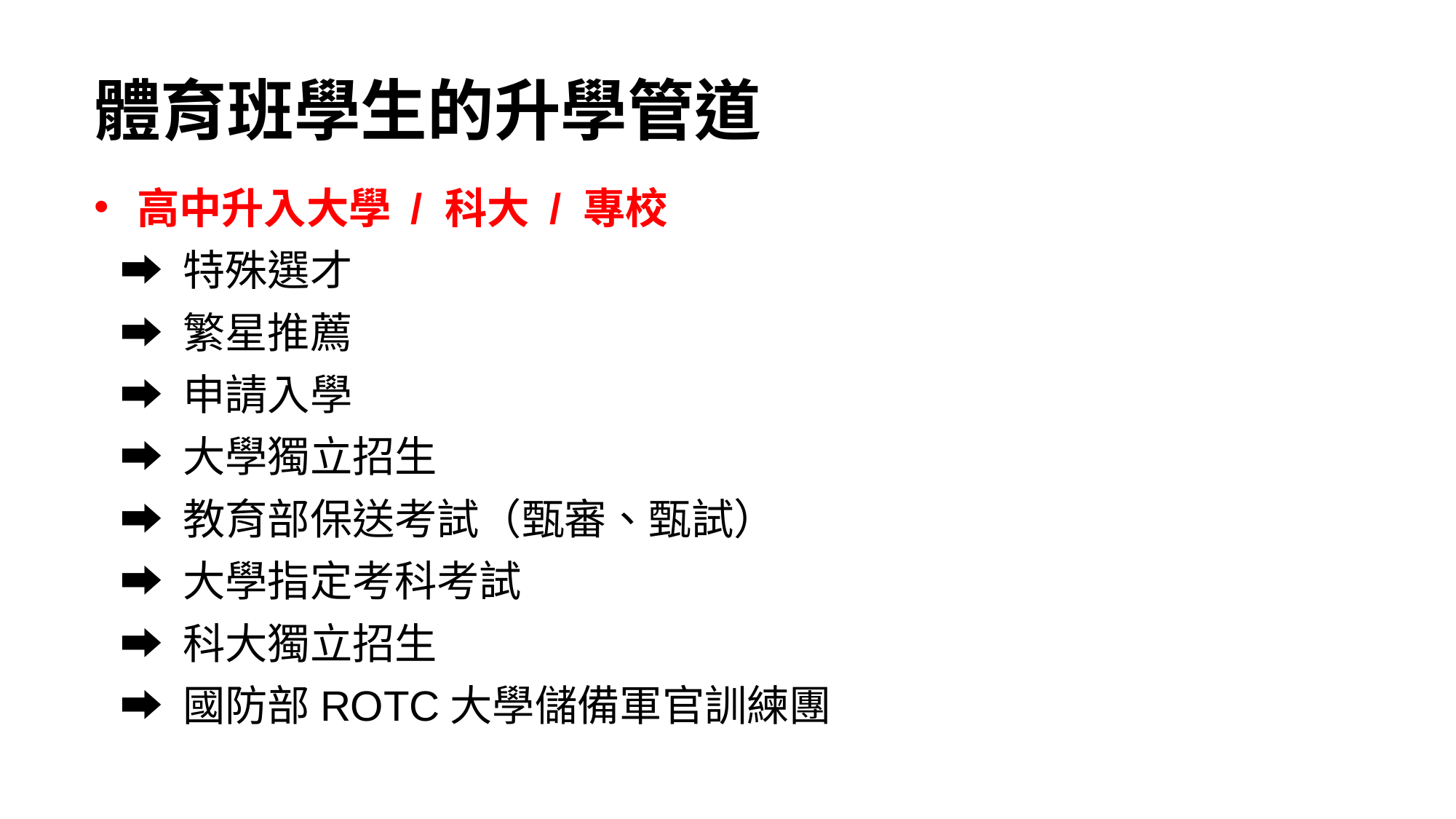

# 體育班學生的升學管道
高中升入大學 / 科大 / 專校
➡ 特殊選才
➡ 繁星推薦
➡ 申請入學
➡ 大學獨立招生
➡ 教育部保送考試（甄審、甄試）
➡ 大學指定考科考試
➡ 科大獨立招生
➡ 國防部ROTC大學儲備軍官訓練團